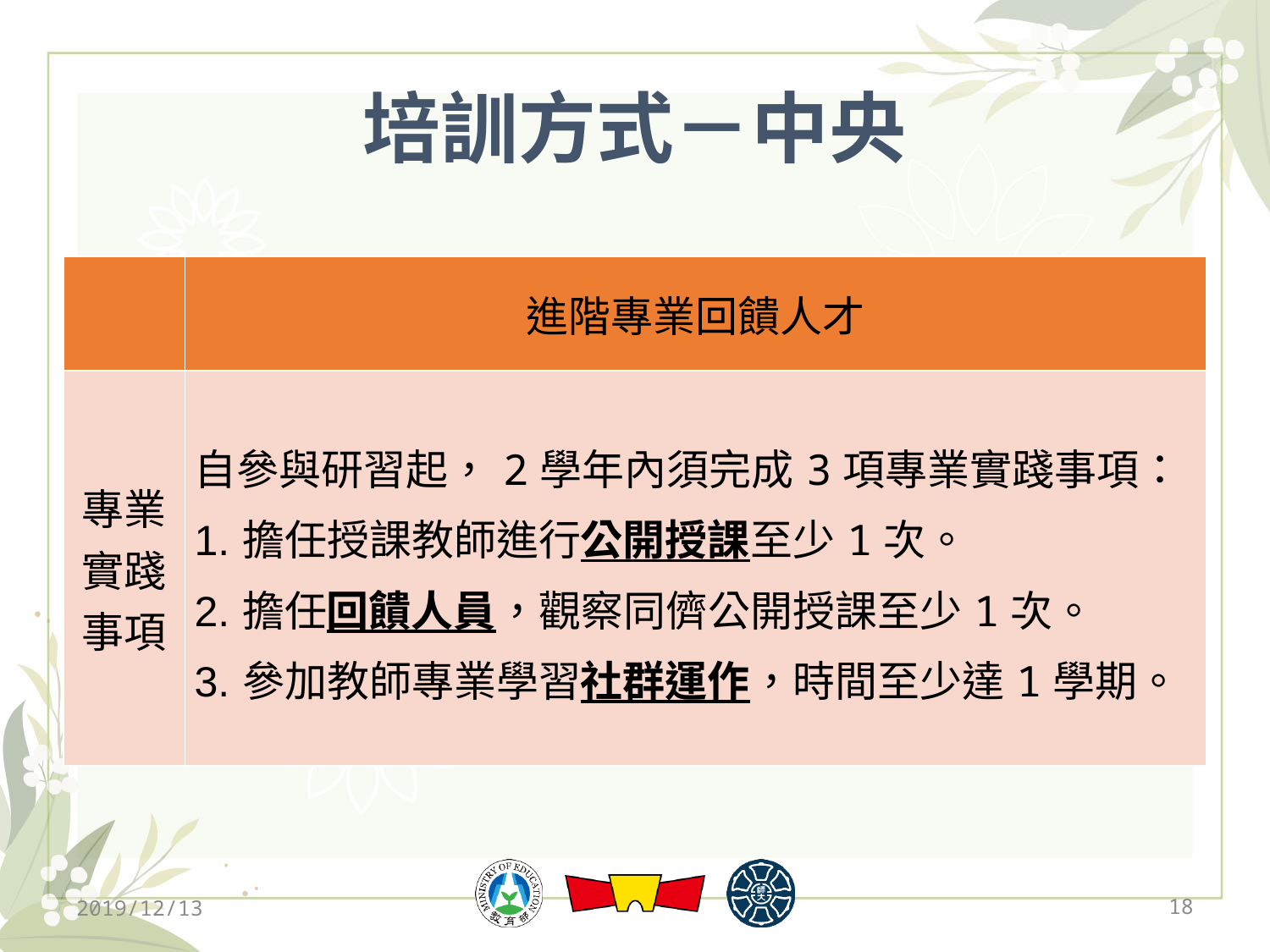

# 培訓方式－中央
|  | 進階專業回饋人才 |
| --- | --- |
| 專業實踐事項 | 自參與研習起，2學年內須完成3項專業實踐事項： 擔任授課教師進行公開授課至少1次。 擔任回饋人員，觀察同儕公開授課至少1次。 參加教師專業學習社群運作，時間至少達1學期。 |
2019/12/13
18